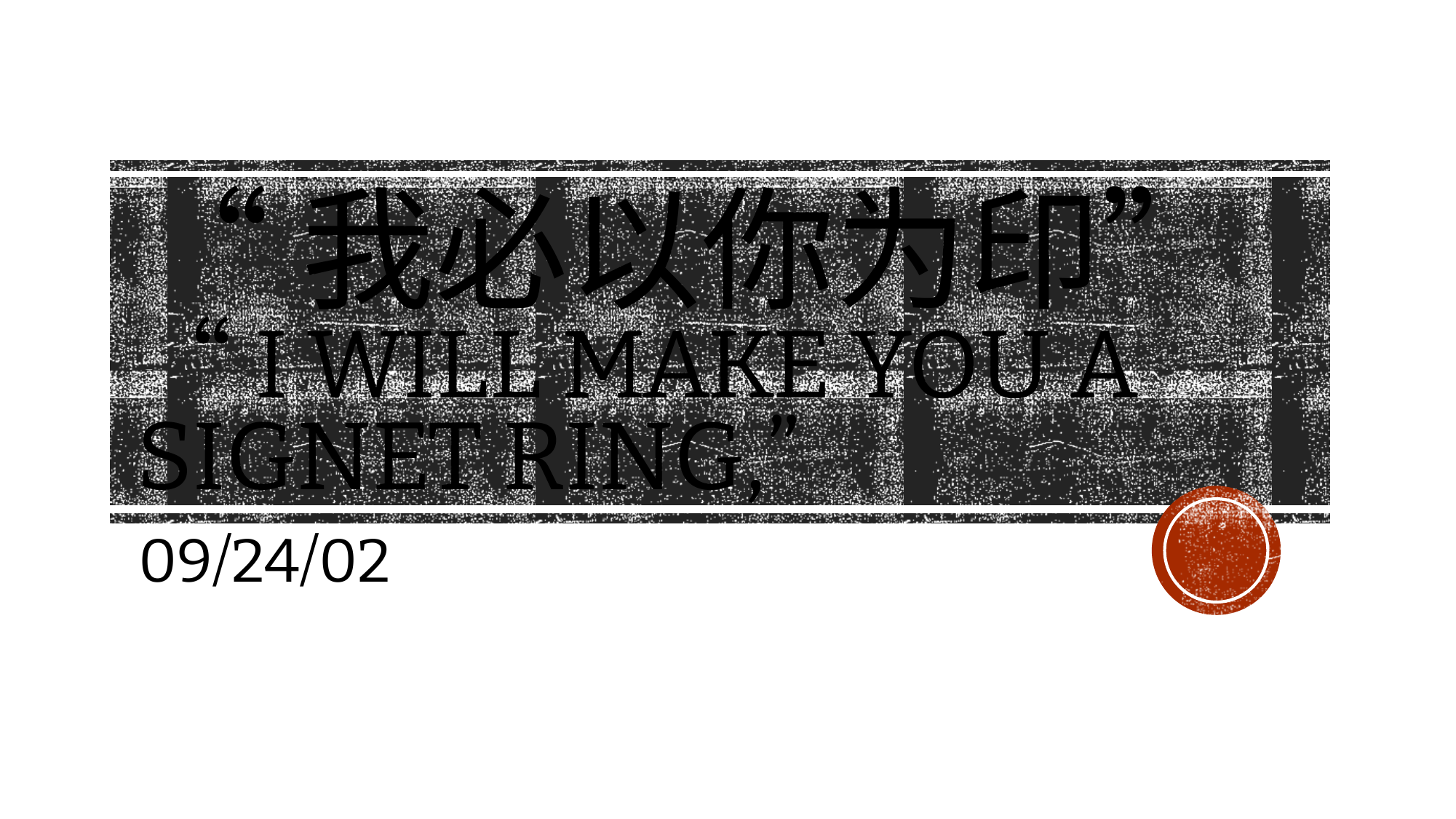

# “我必以你为印” “I will make you a signet ring,”
09/24/02